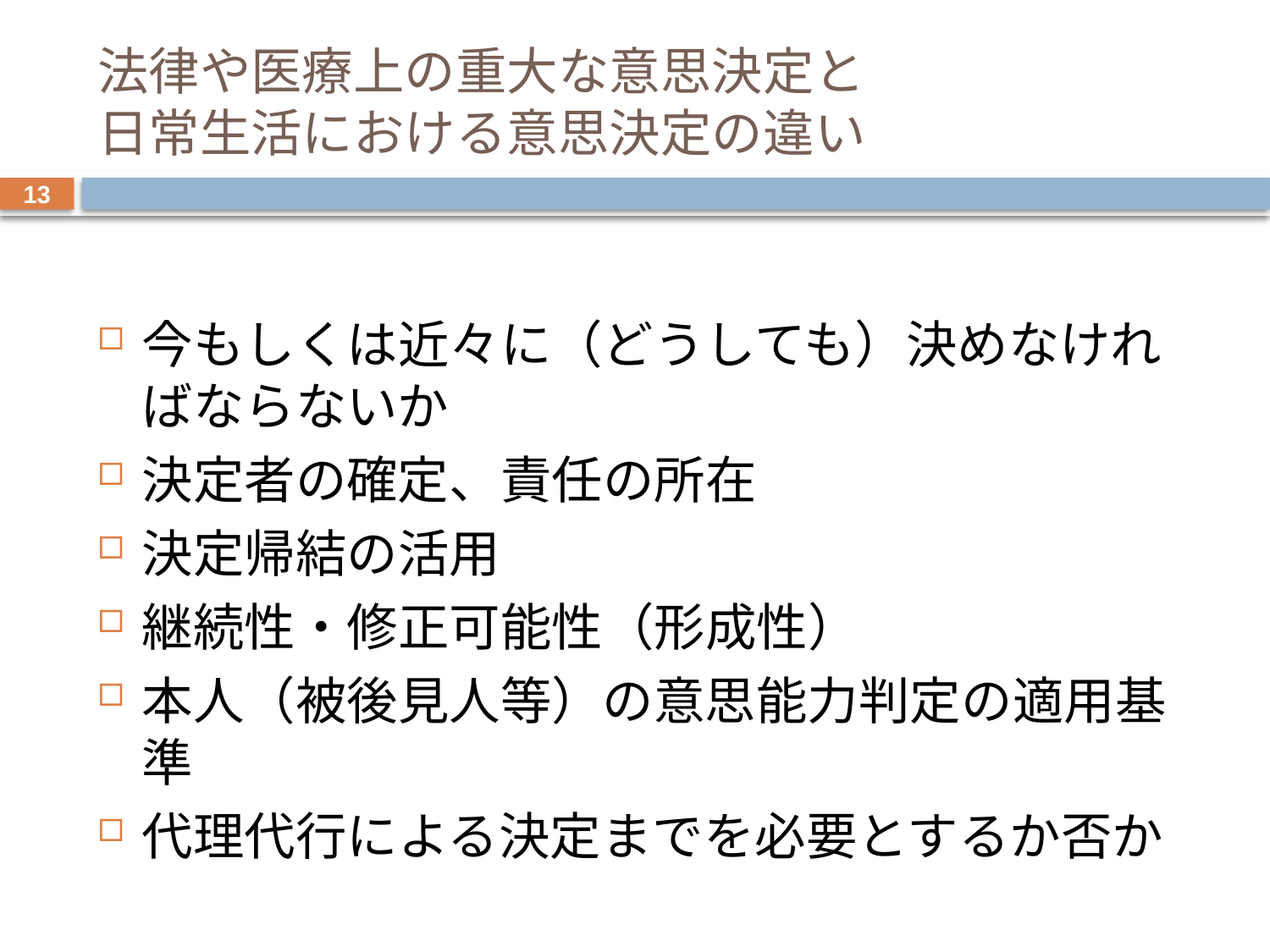

# 法律や医療上の重大な意思決定と 日常生活における意思決定の違い
13
今もしくは近々に（どうしても）決めなければならないか
決定者の確定、責任の所在
決定帰結の活用
継続性・修正可能性（形成性）
本人（被後見人等）の意思能力判定の適用基準
代理代行による決定までを必要とするか否か